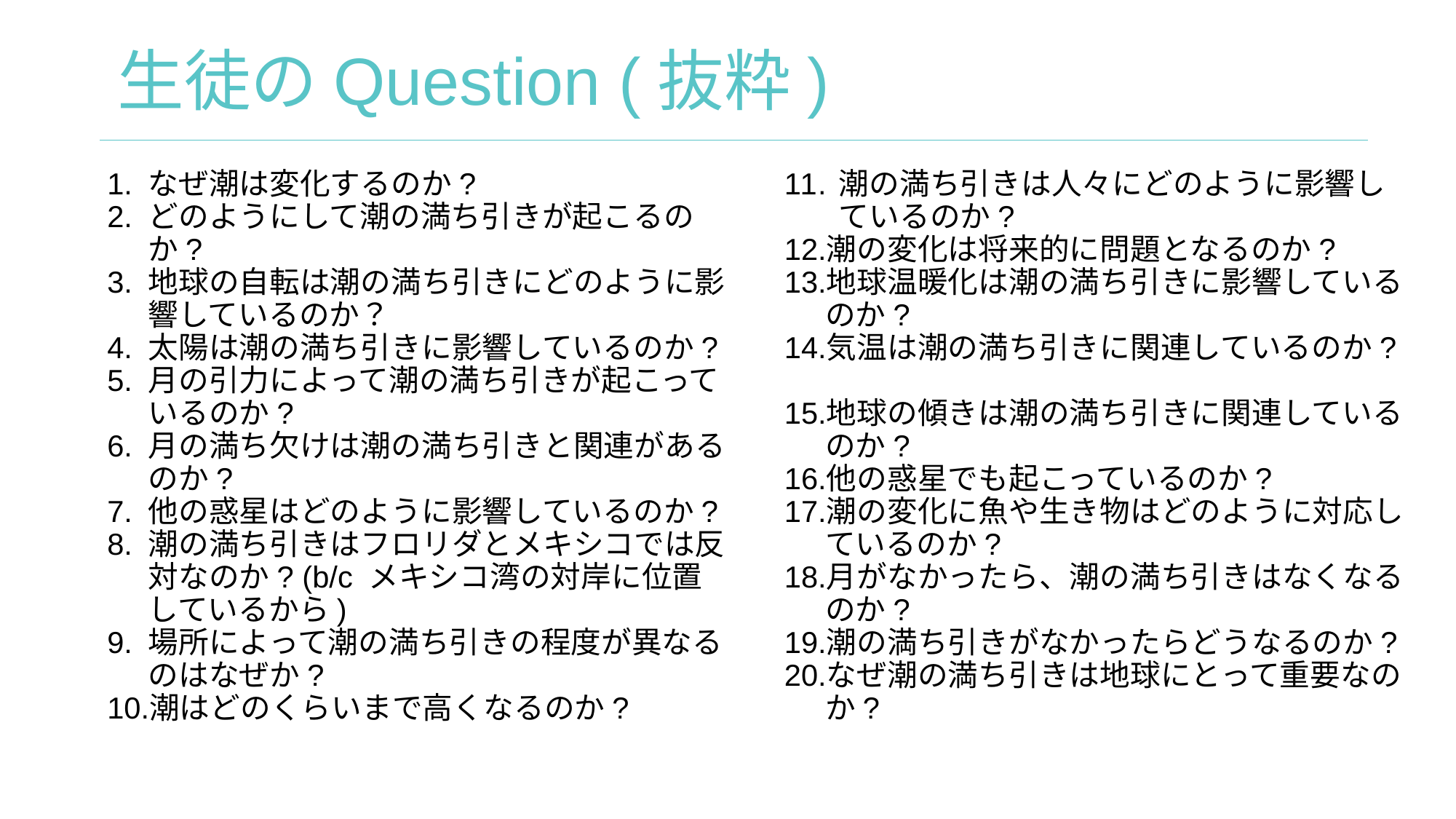

# 生徒のQuestion (抜粋)
なぜ潮は変化するのか?
どのようにして潮の満ち引きが起こるのか?
地球の自転は潮の満ち引きにどのように影響しているのか？
太陽は潮の満ち引きに影響しているのか?
月の引力によって潮の満ち引きが起こっているのか?
月の満ち欠けは潮の満ち引きと関連があるのか?
他の惑星はどのように影響しているのか?
潮の満ち引きはフロリダとメキシコでは反対なのか? (b/c メキシコ湾の対岸に位置しているから)
場所によって潮の満ち引きの程度が異なるのはなぜか?
潮はどのくらいまで高くなるのか?

潮の満ち引きは人々にどのように影響しているのか?
潮の変化は将来的に問題となるのか?
地球温暖化は潮の満ち引きに影響しているのか?
気温は潮の満ち引きに関連しているのか?
地球の傾きは潮の満ち引きに関連しているのか?
他の惑星でも起こっているのか?
潮の変化に魚や生き物はどのように対応しているのか?
月がなかったら、潮の満ち引きはなくなるのか?
潮の満ち引きがなかったらどうなるのか?
なぜ潮の満ち引きは地球にとって重要なのか?